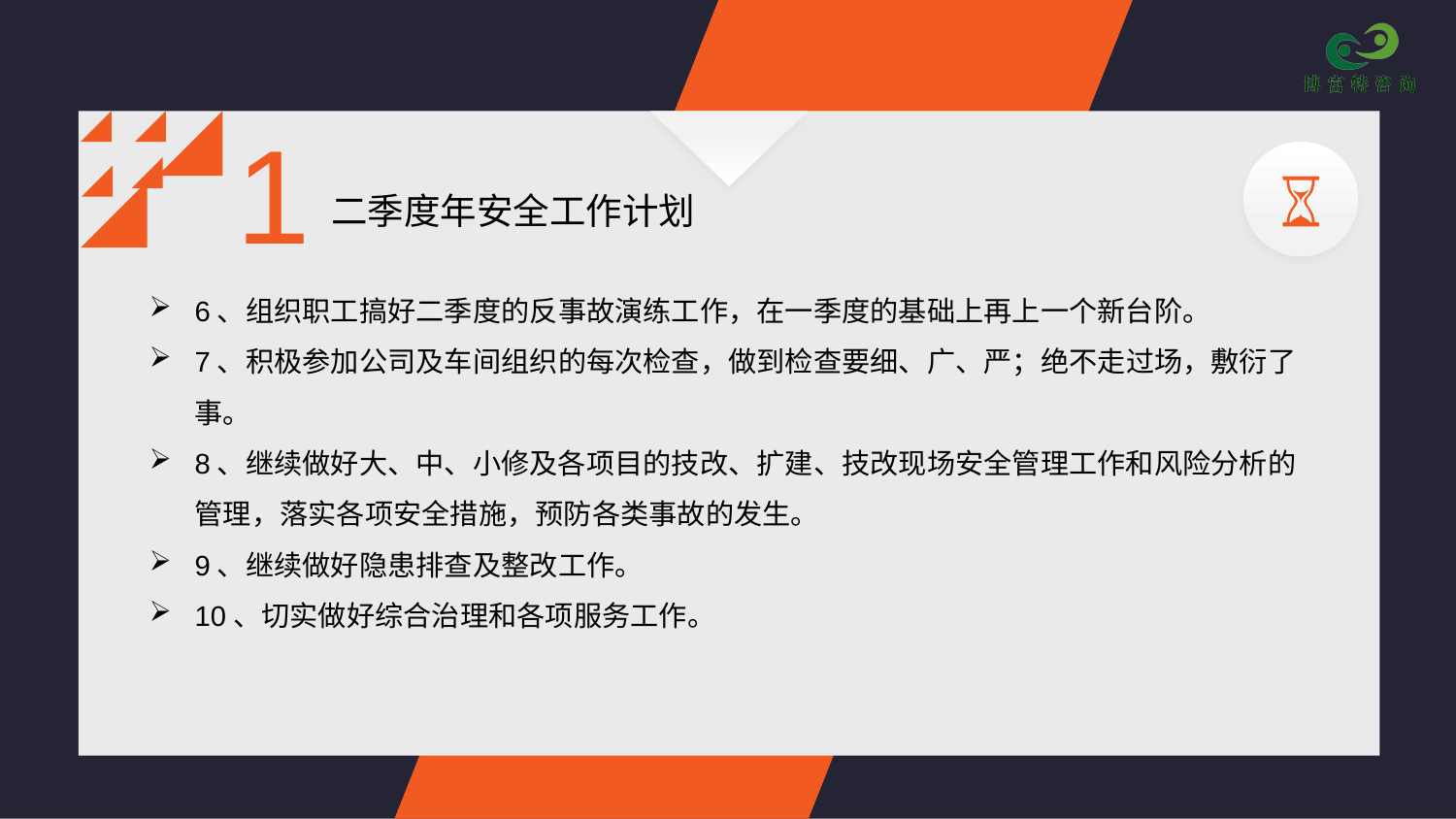

1

二季度年安全工作计划
6、组织职工搞好二季度的反事故演练工作，在一季度的基础上再上一个新台阶。
7、积极参加公司及车间组织的每次检查，做到检查要细、广、严；绝不走过场，敷衍了事。
8、继续做好大、中、小修及各项目的技改、扩建、技改现场安全管理工作和风险分析的管理，落实各项安全措施，预防各类事故的发生。
9、继续做好隐患排查及整改工作。
10、切实做好综合治理和各项服务工作。